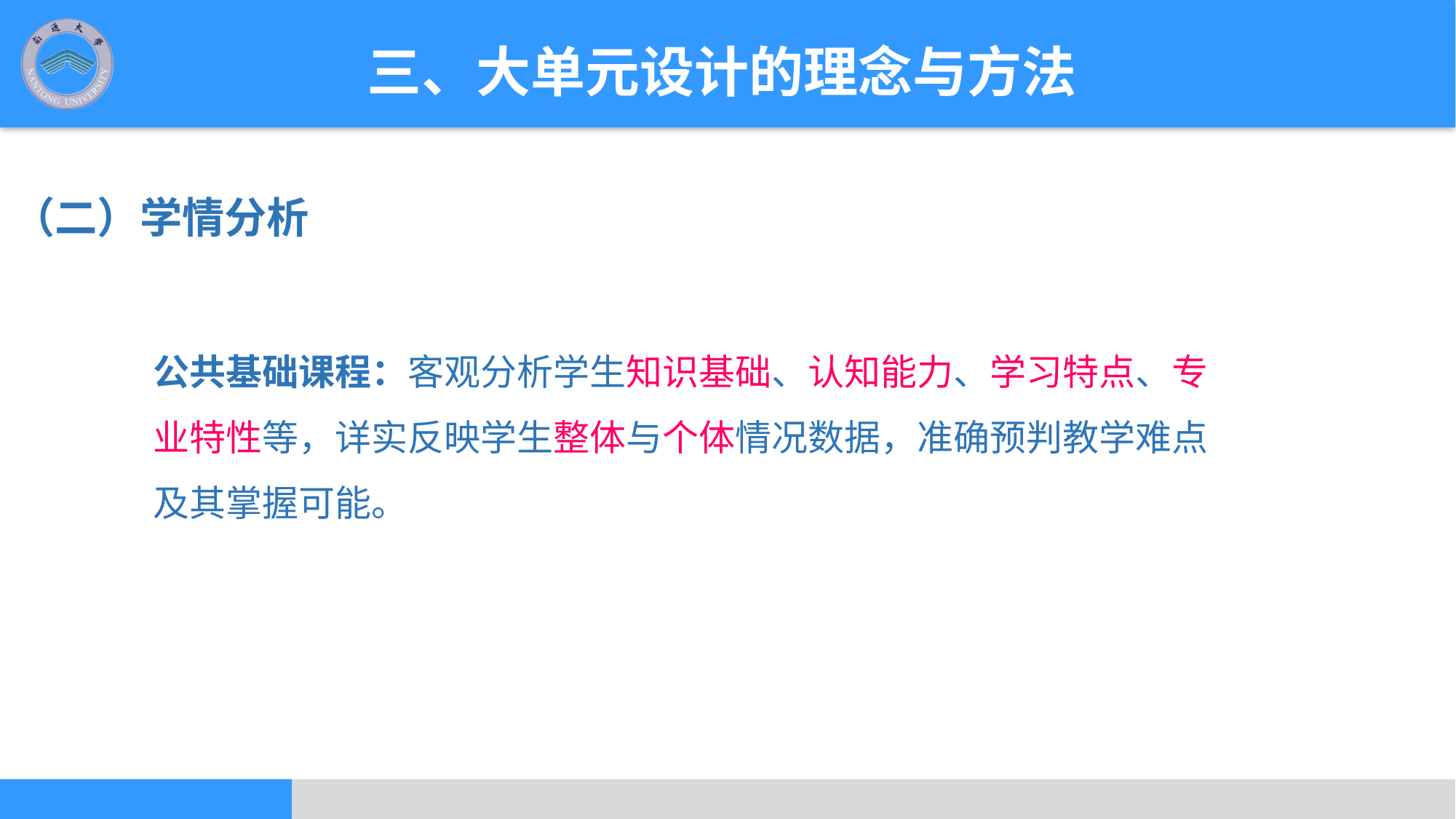

三、大单元设计的理念与方法
（二）学情分析
公共基础课程：客观分析学生知识基础、认知能力、学习特点、专业特性等，详实反映学生整体与个体情况数据，准确预判教学难点及其掌握可能。